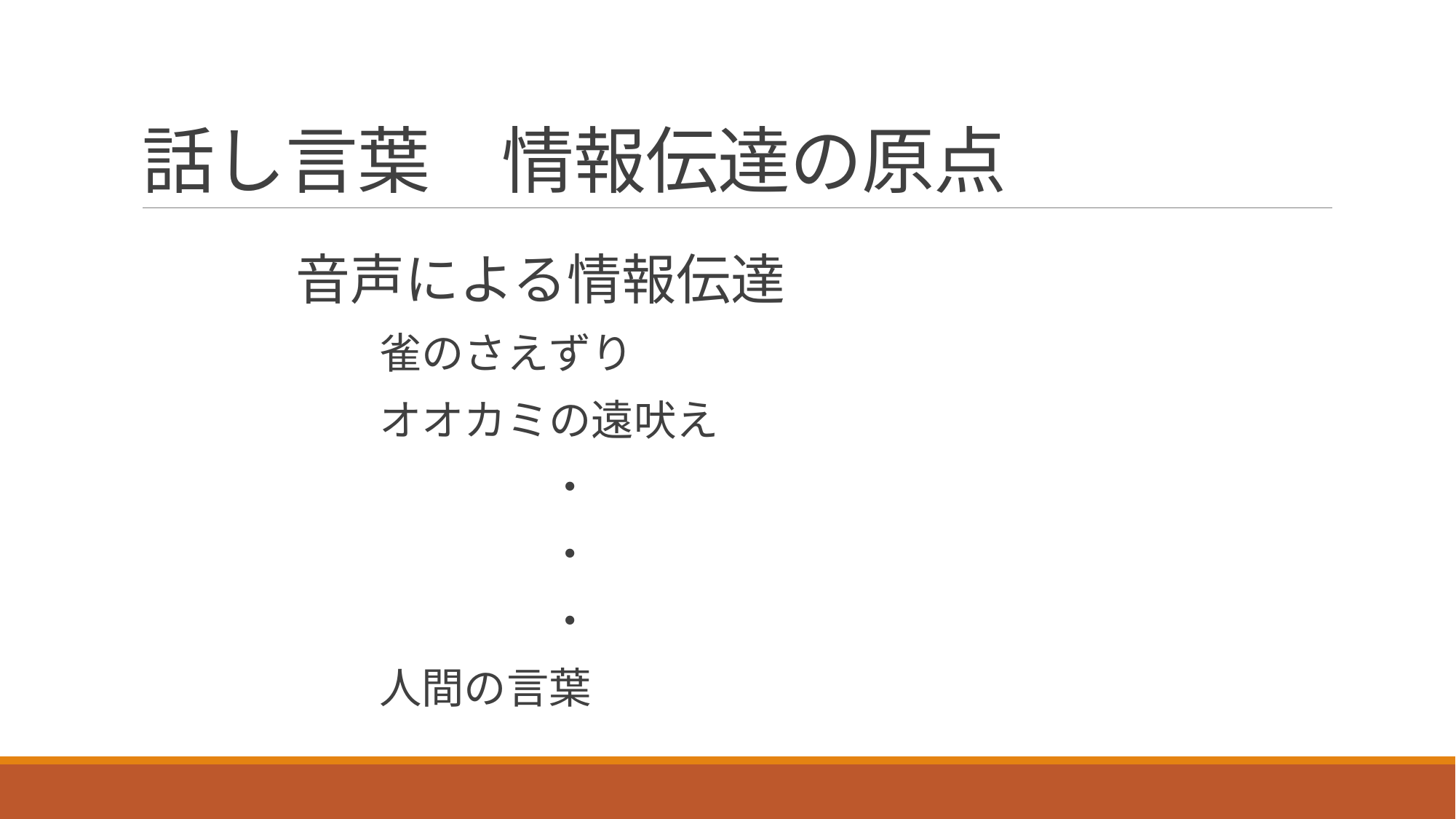

# 話し言葉　情報伝達の原点
音声による情報伝達
　　雀のさえずり
　　オオカミの遠吠え
　　　　　　・
　　　　　　・
　　　　　　・
　　人間の言葉